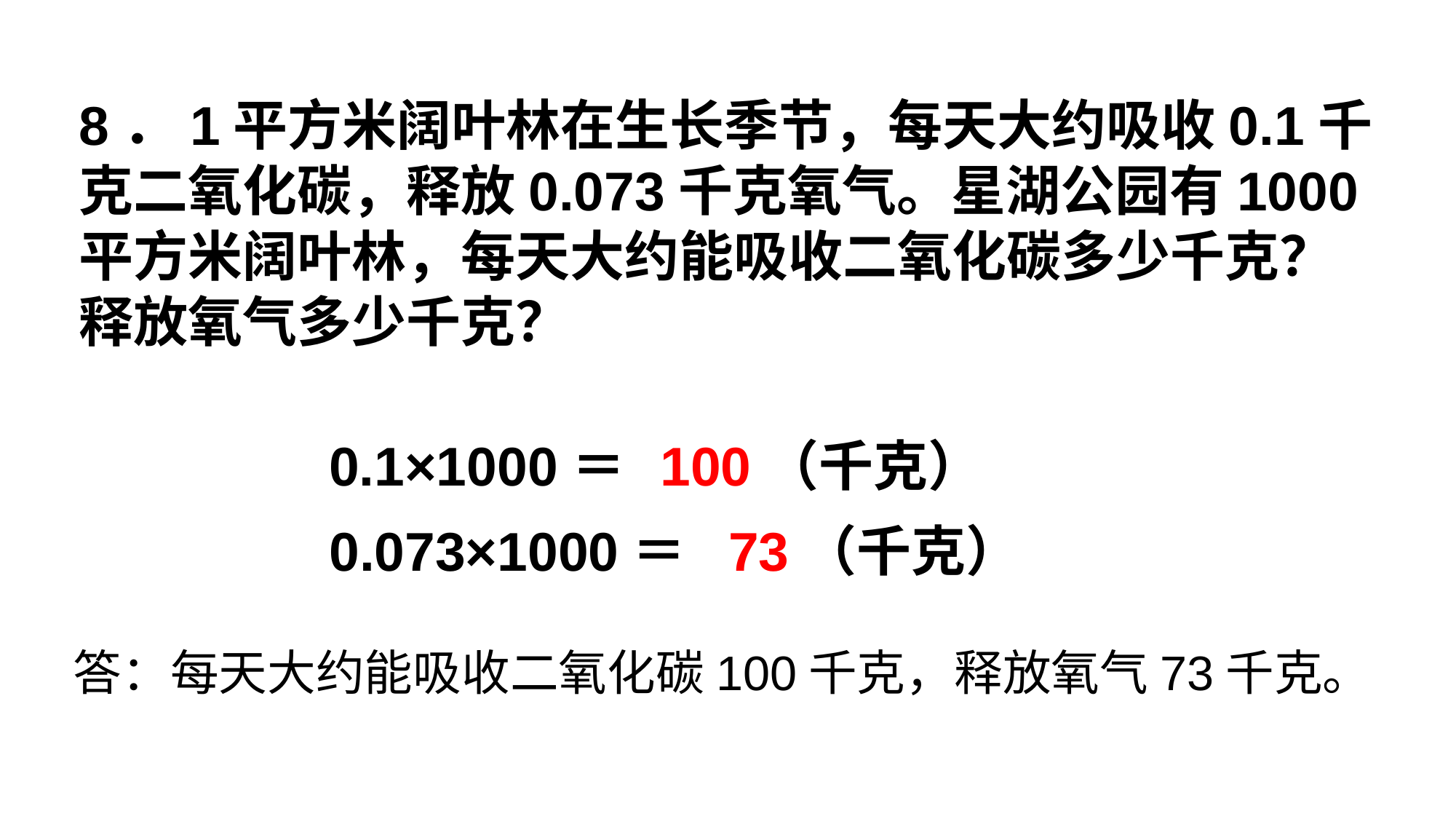

8．1平方米阔叶林在生长季节，每天大约吸收0.1千克二氧化碳，释放0.073千克氧气。星湖公园有1000平方米阔叶林，每天大约能吸收二氧化碳多少千克？释放氧气多少千克？
0.1×1000＝
100（千克）
0.073×1000＝
73（千克）
答：每天大约能吸收二氧化碳100千克，释放氧气73千克。